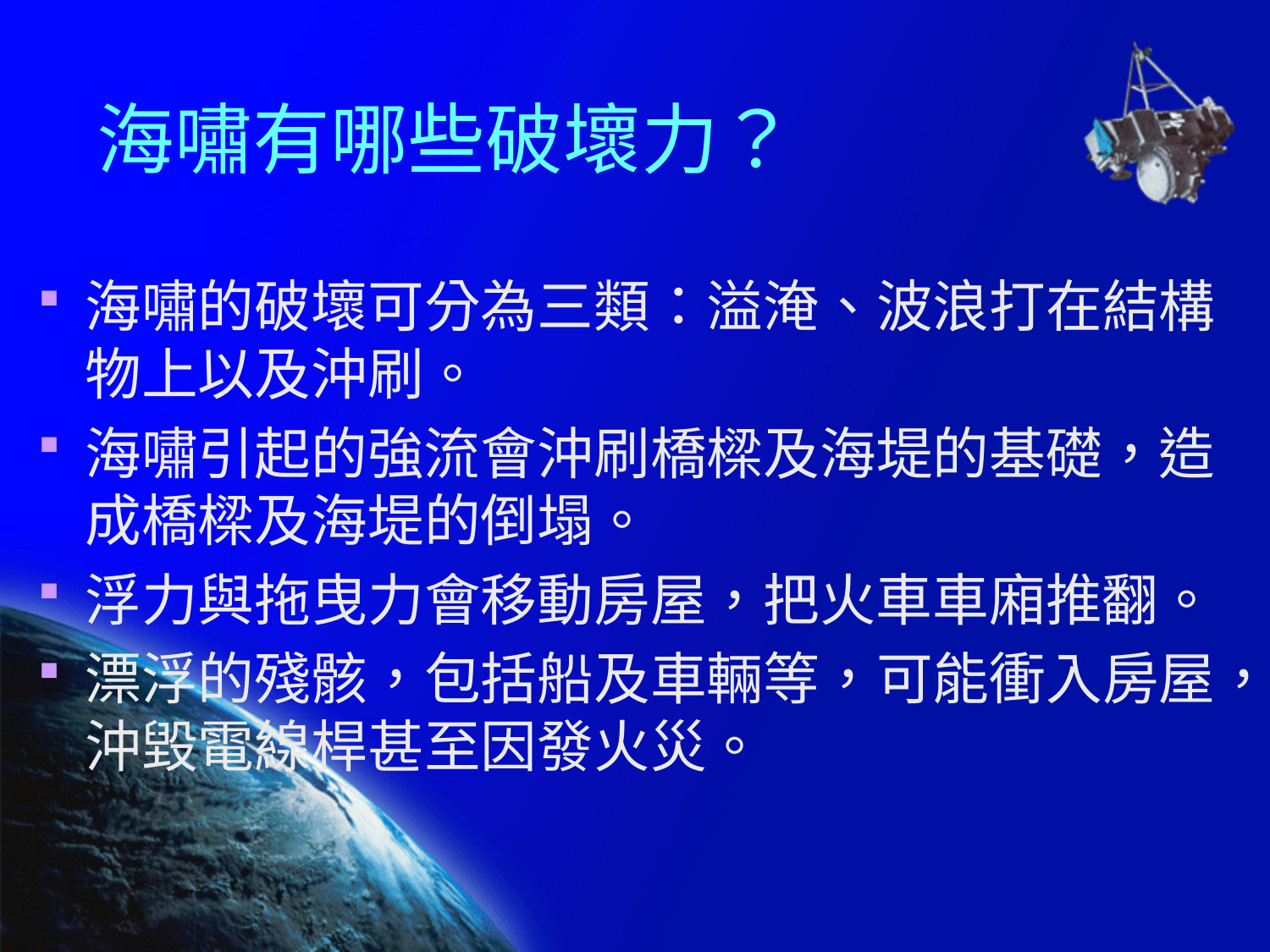

# 海嘯有哪些破壞力？
海嘯的破壞可分為三類：溢淹、波浪打在結構物上以及沖刷。
海嘯引起的強流會沖刷橋樑及海堤的基礎，造成橋樑及海堤的倒塌。
浮力與拖曳力會移動房屋，把火車車廂推翻。
漂浮的殘骸，包括船及車輛等，可能衝入房屋，沖毀電線桿甚至因發火災。